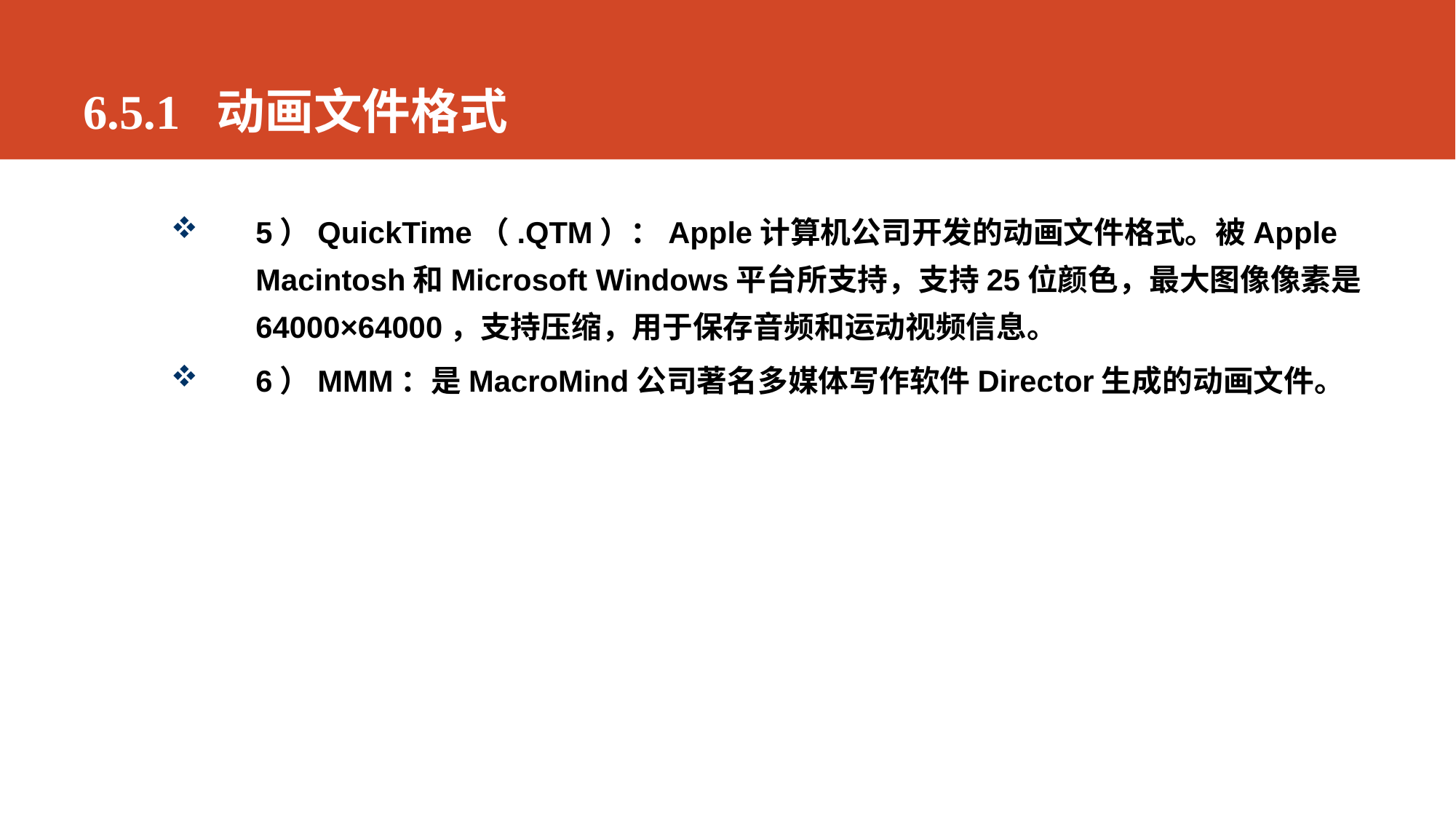

# 6.5.1  动画文件格式
5）QuickTime（.QTM）：Apple计算机公司开发的动画文件格式。被Apple Macintosh和Microsoft Windows平台所支持，支持25位颜色，最大图像像素是64000×64000，支持压缩，用于保存音频和运动视频信息。
6）MMM：是MacroMind公司著名多媒体写作软件Director生成的动画文件。